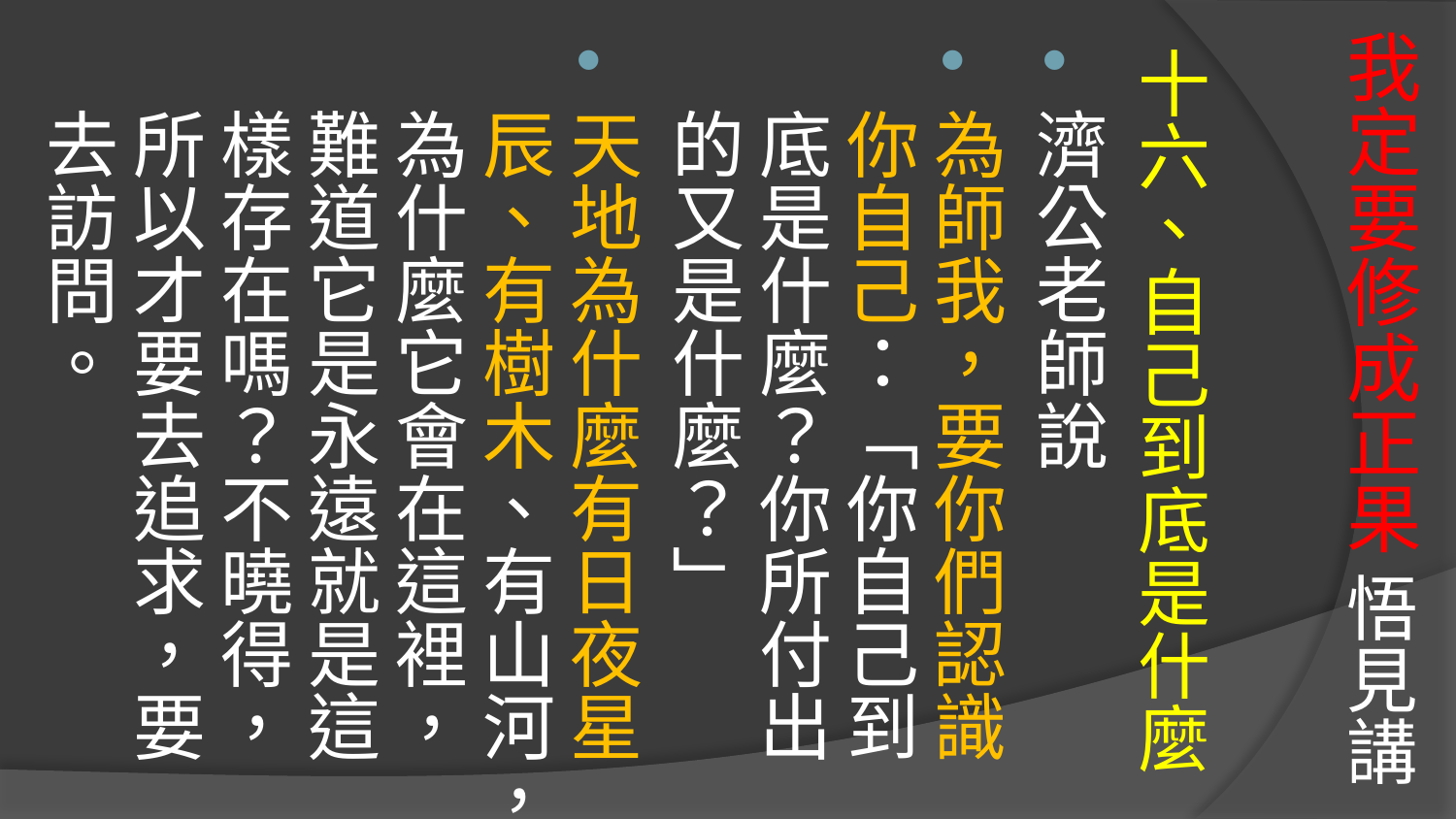

# 我定要修成正果 悟見講
十六、自己到底是什麼
濟公老師說
為師我，要你們認識你自己：「你自己到底是什麼？你所付出的又是什麼？」
天地為什麼有日夜星辰、有樹木、有山河，為什麼它會在這裡，難道它是永遠就是這樣存在嗎？不曉得，所以才要去追求，要去訪問。